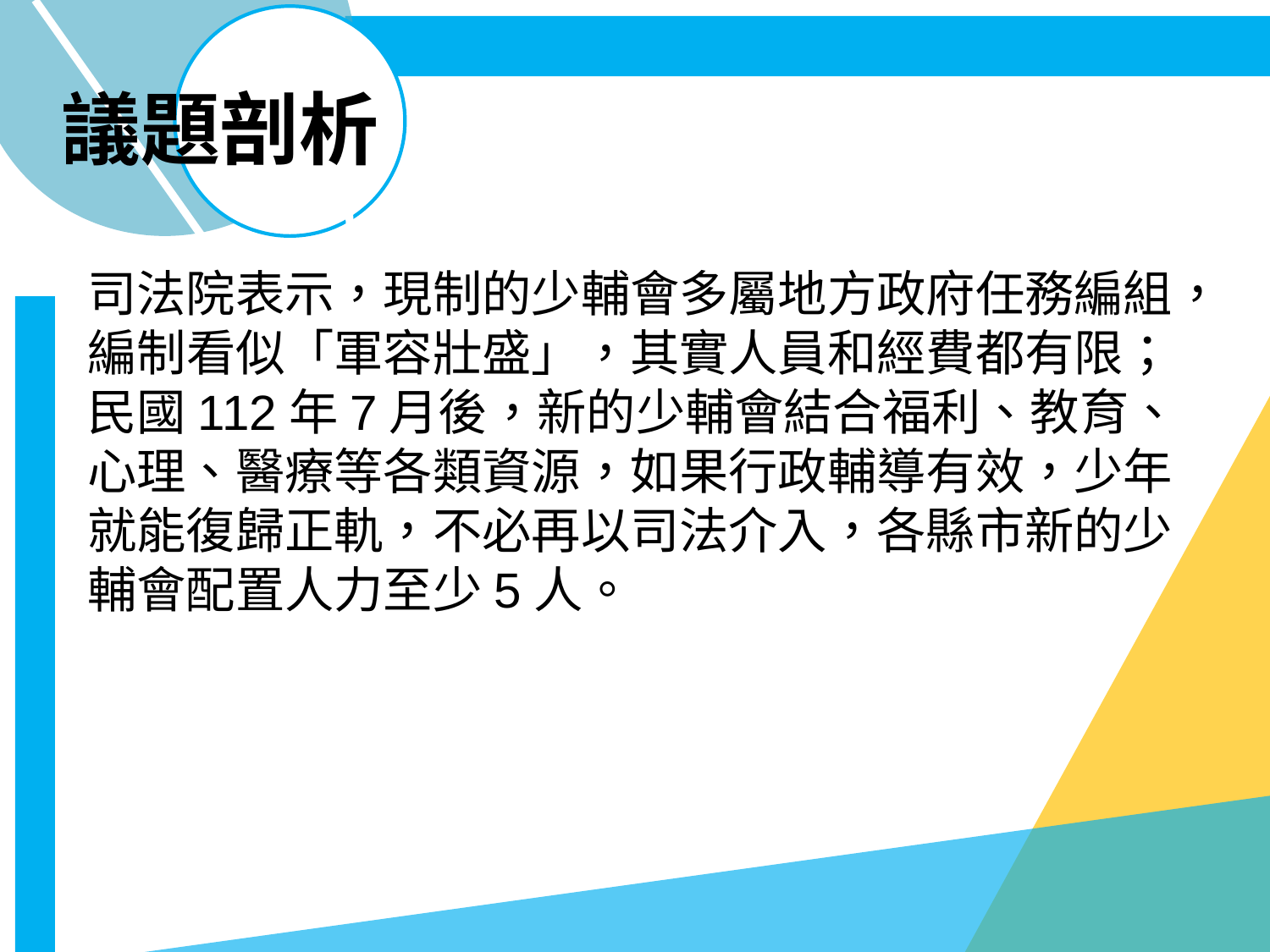

# 議題剖析
司法院表示，現制的少輔會多屬地方政府任務編組，編制看似「軍容壯盛」，其實人員和經費都有限；民國112年7月後，新的少輔會結合福利、教育、心理、醫療等各類資源，如果行政輔導有效，少年就能復歸正軌，不必再以司法介入，各縣市新的少輔會配置人力至少5人。